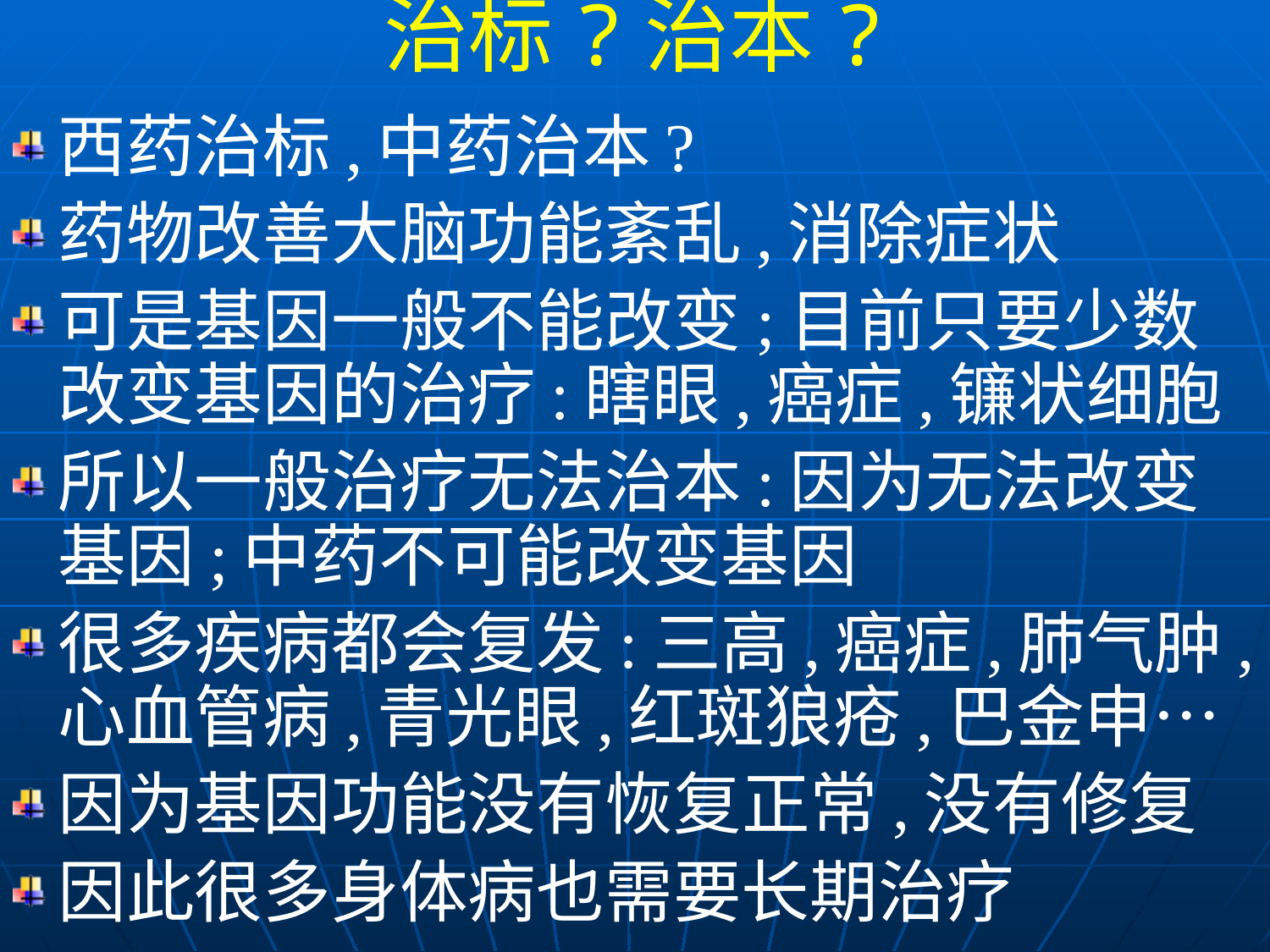

治标?治本?
西药治标,中药治本?
药物改善大脑功能紊乱,消除症状
可是基因一般不能改变;目前只要少数改变基因的治疗:瞎眼,癌症,镰状细胞
所以一般治疗无法治本:因为无法改变基因;中药不可能改变基因
很多疾病都会复发:三高,癌症,肺气肿,心血管病,青光眼,红斑狼疮,巴金申…
因为基因功能没有恢复正常,没有修复
因此很多身体病也需要长期治疗